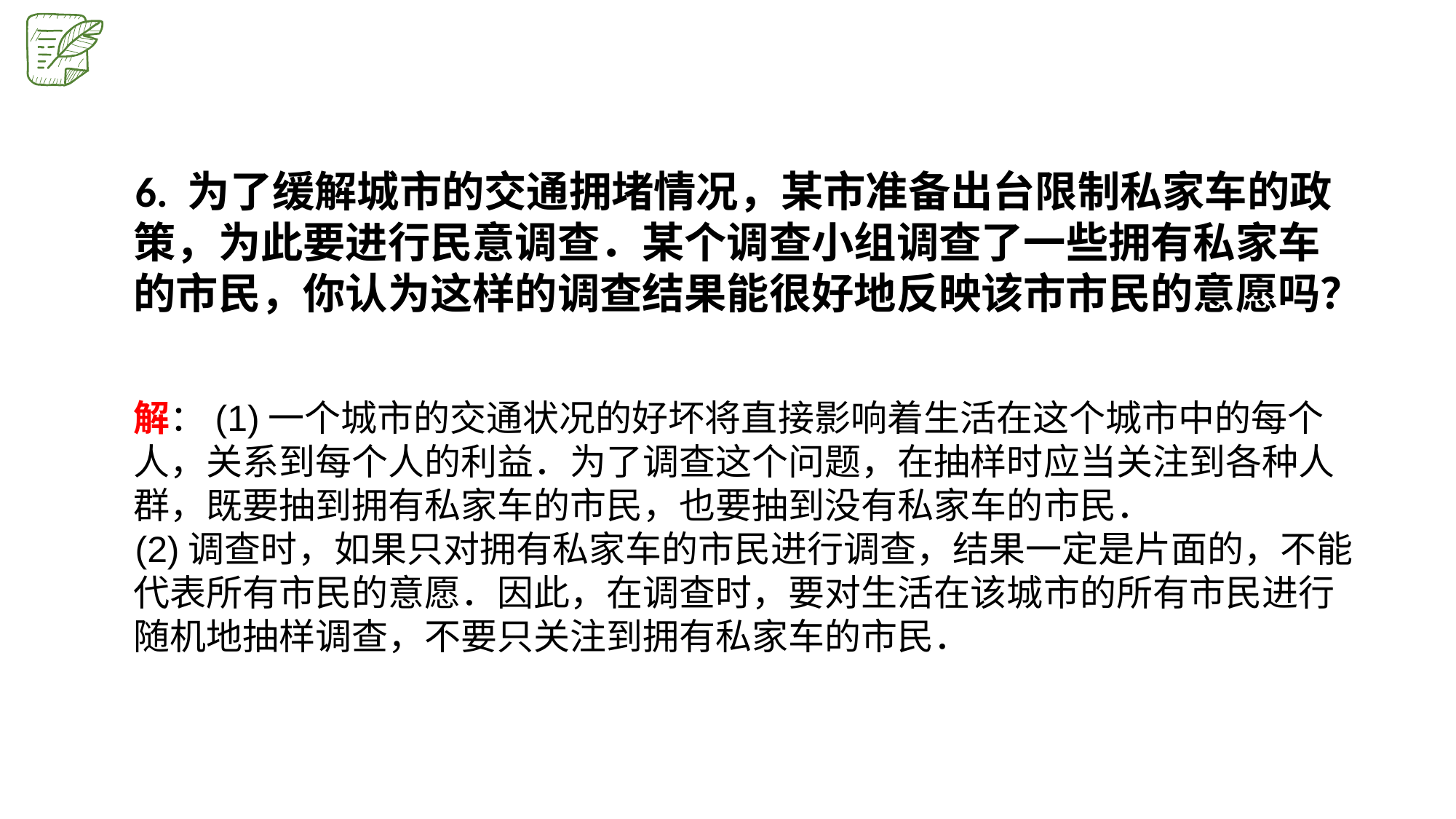

6. 为了缓解城市的交通拥堵情况，某市准备出台限制私家车的政策，为此要进行民意调查．某个调查小组调查了一些拥有私家车的市民，你认为这样的调查结果能很好地反映该市市民的意愿吗？
解：(1)一个城市的交通状况的好坏将直接影响着生活在这个城市中的每个人，关系到每个人的利益．为了调查这个问题，在抽样时应当关注到各种人群，既要抽到拥有私家车的市民，也要抽到没有私家车的市民．(2)调查时，如果只对拥有私家车的市民进行调查，结果一定是片面的，不能代表所有市民的意愿．因此，在调查时，要对生活在该城市的所有市民进行随机地抽样调查，不要只关注到拥有私家车的市民．